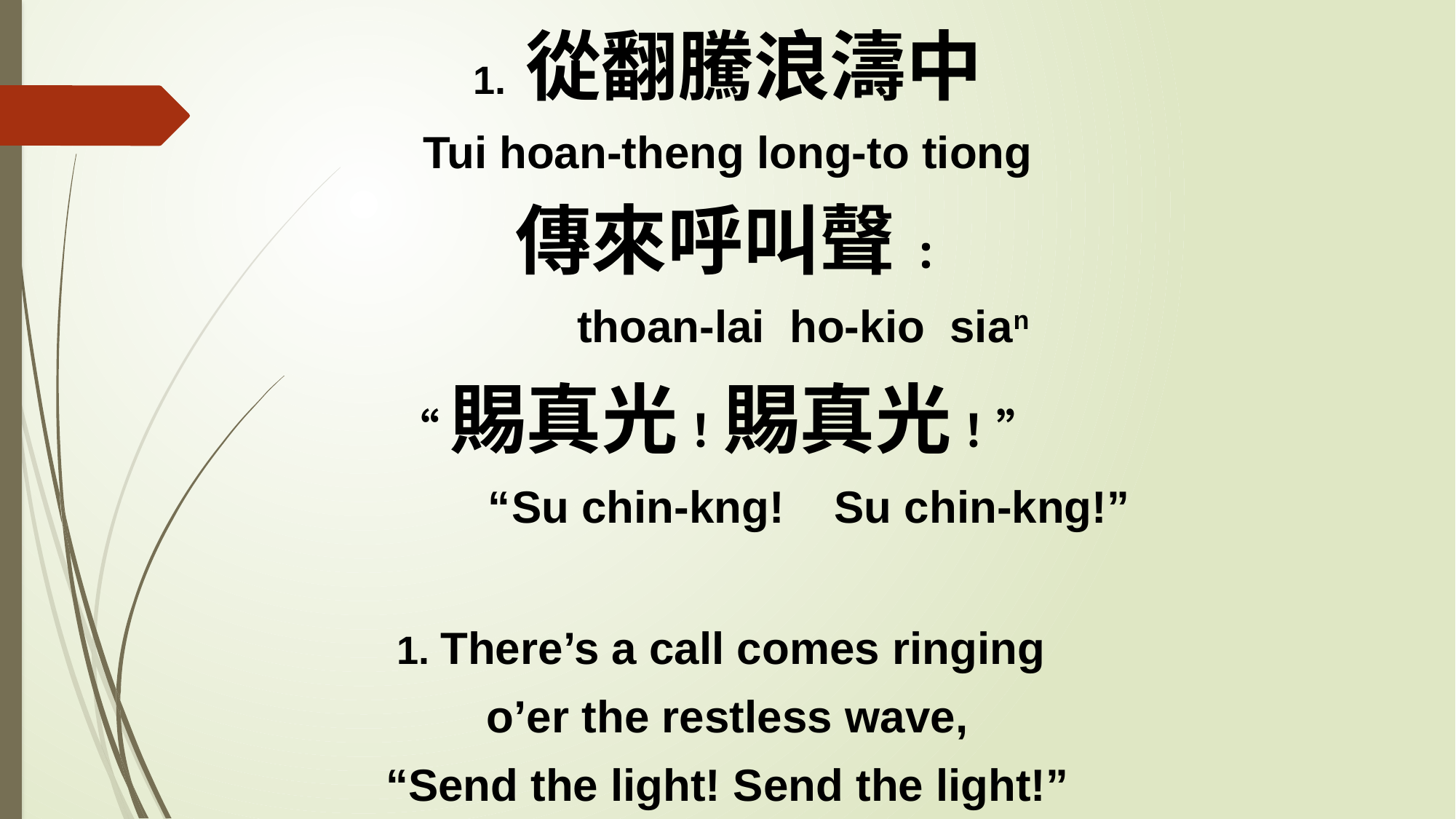

1. 從翻騰浪濤中
Tui hoan-theng long-to tiong
傳來呼叫聲:
                                          thoan-lai  ho-kio  sian
“賜真光！賜真光！”
                                   “Su chin-kng!    Su chin-kng!”

1. There’s a call comes ringing
o’er the restless wave,
“Send the light! Send the light!”